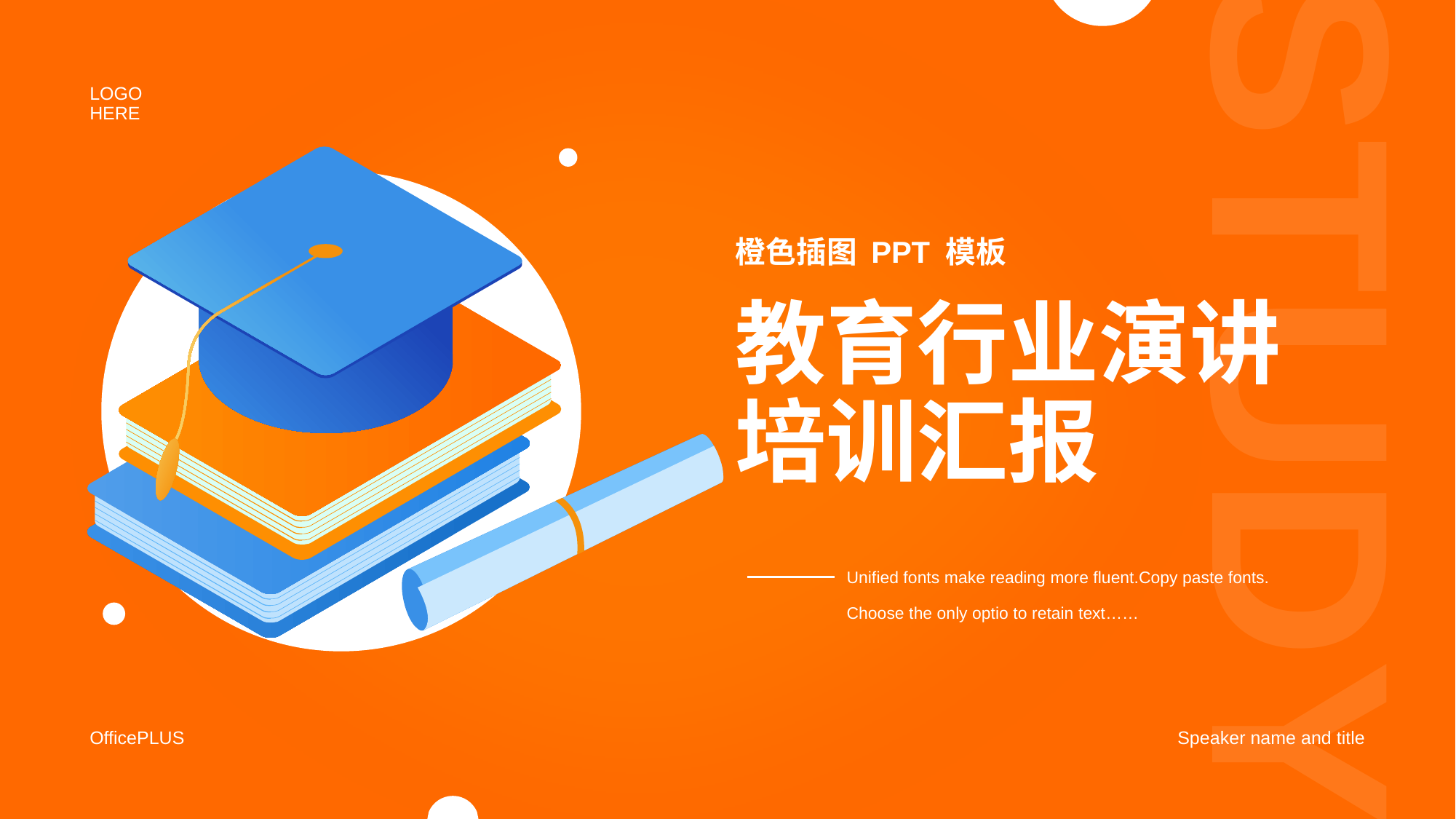

STUDY
LOGO HERE
# 教育行业演讲 培训汇报
橙色插图 PPT 模板
Unified fonts make reading more fluent.Copy paste fonts.
Choose the only optio to retain text……
OfficePLUS
Speaker name and title